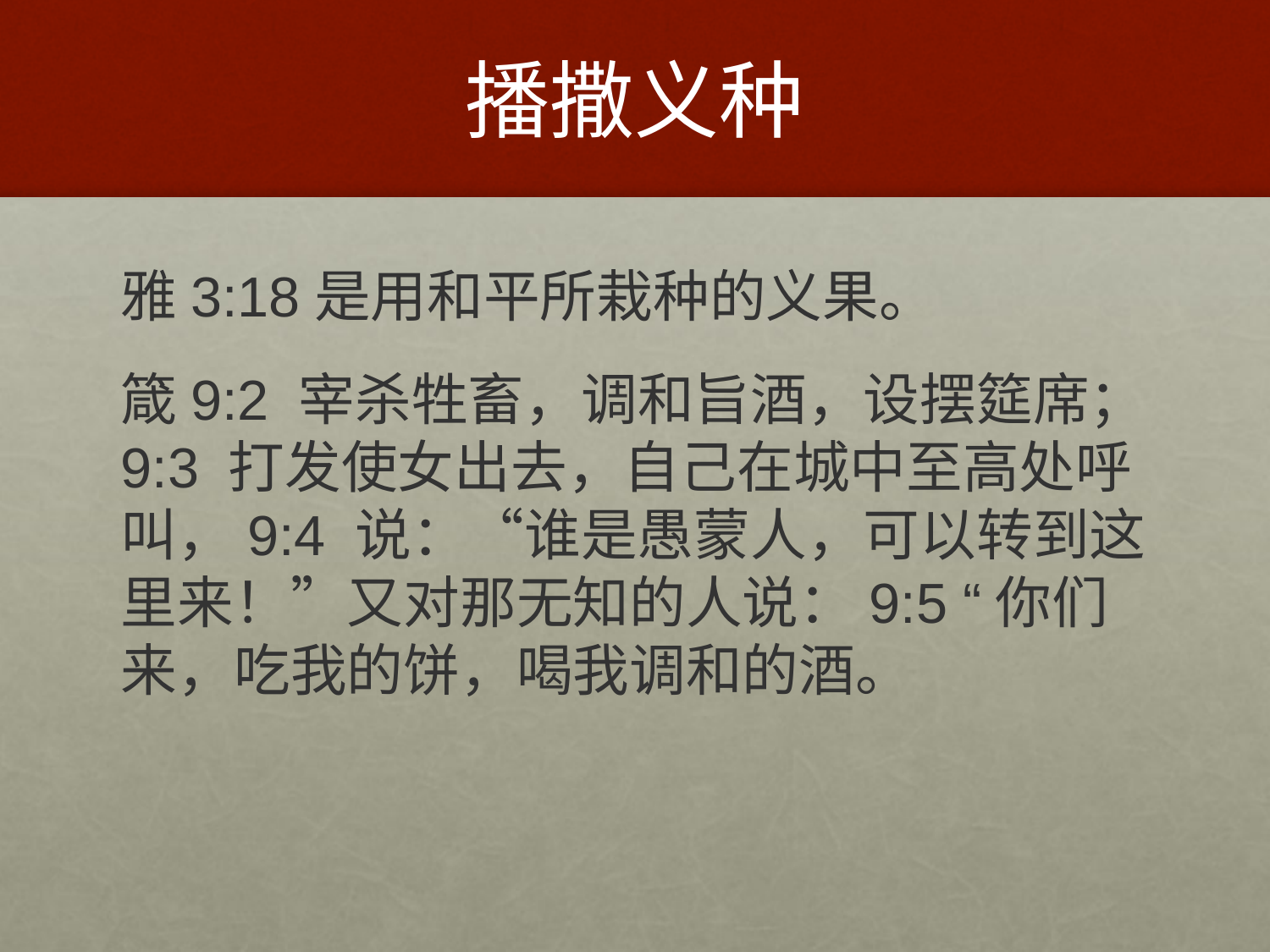

# 播撒义种
雅3:18是用和平所栽种的义果。
箴9:2 宰杀牲畜，调和旨酒，设摆筵席；9:3 打发使女出去，自己在城中至高处呼叫，9:4 说：“谁是愚蒙人，可以转到这里来！”又对那无知的人说：9:5 “你们来，吃我的饼，喝我调和的酒。